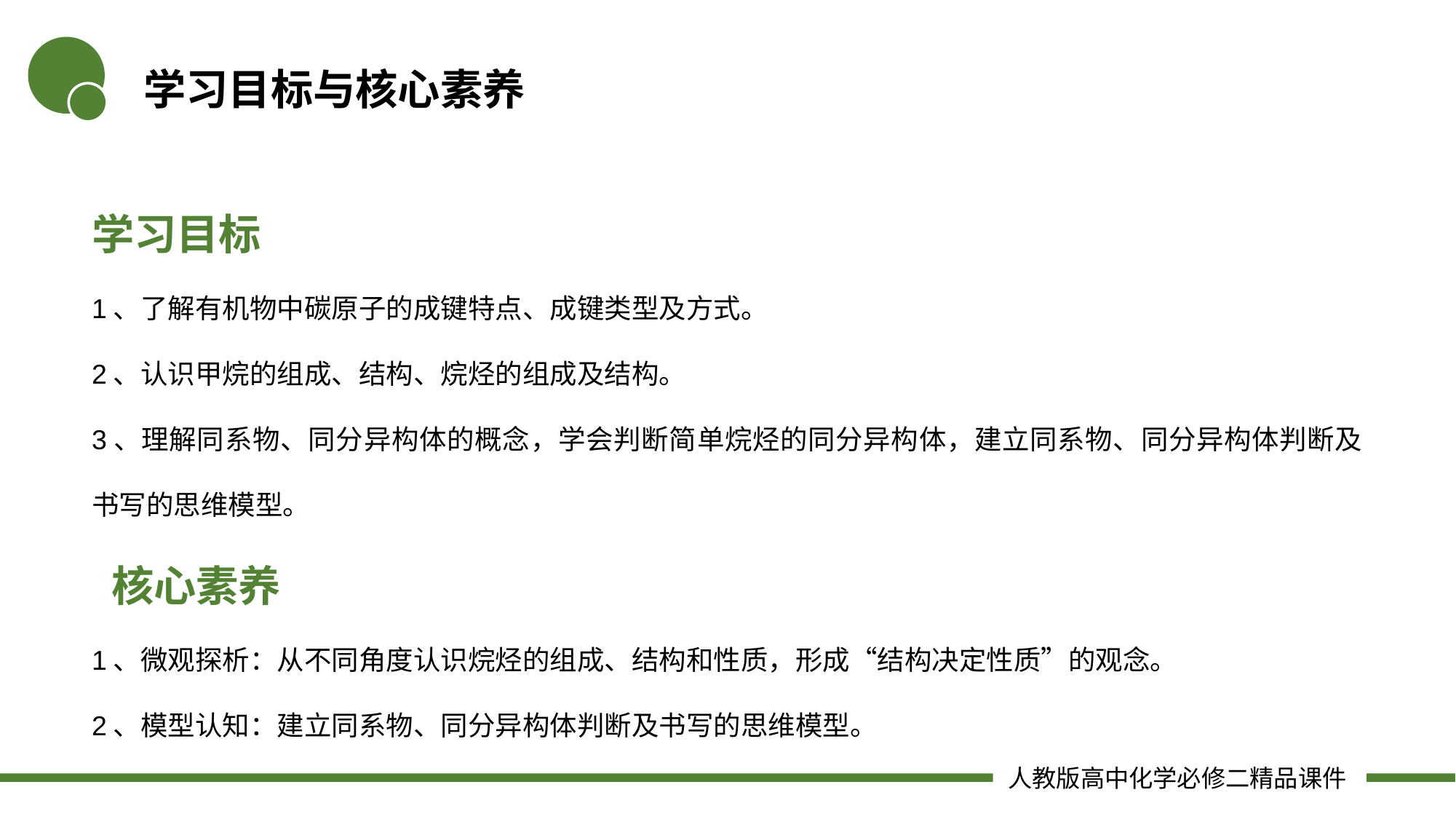

学习目标与核心素养
学习目标
1、了解有机物中碳原子的成键特点、成键类型及方式。
2、认识甲烷的组成、结构、烷烃的组成及结构。
3、理解同系物、同分异构体的概念，学会判断简单烷烃的同分异构体，建立同系物、同分异构体判断及书写的思维模型。
 核心素养
1、微观探析：从不同角度认识烷烃的组成、结构和性质，形成“结构决定性质”的观念。
2、模型认知：建立同系物、同分异构体判断及书写的思维模型。